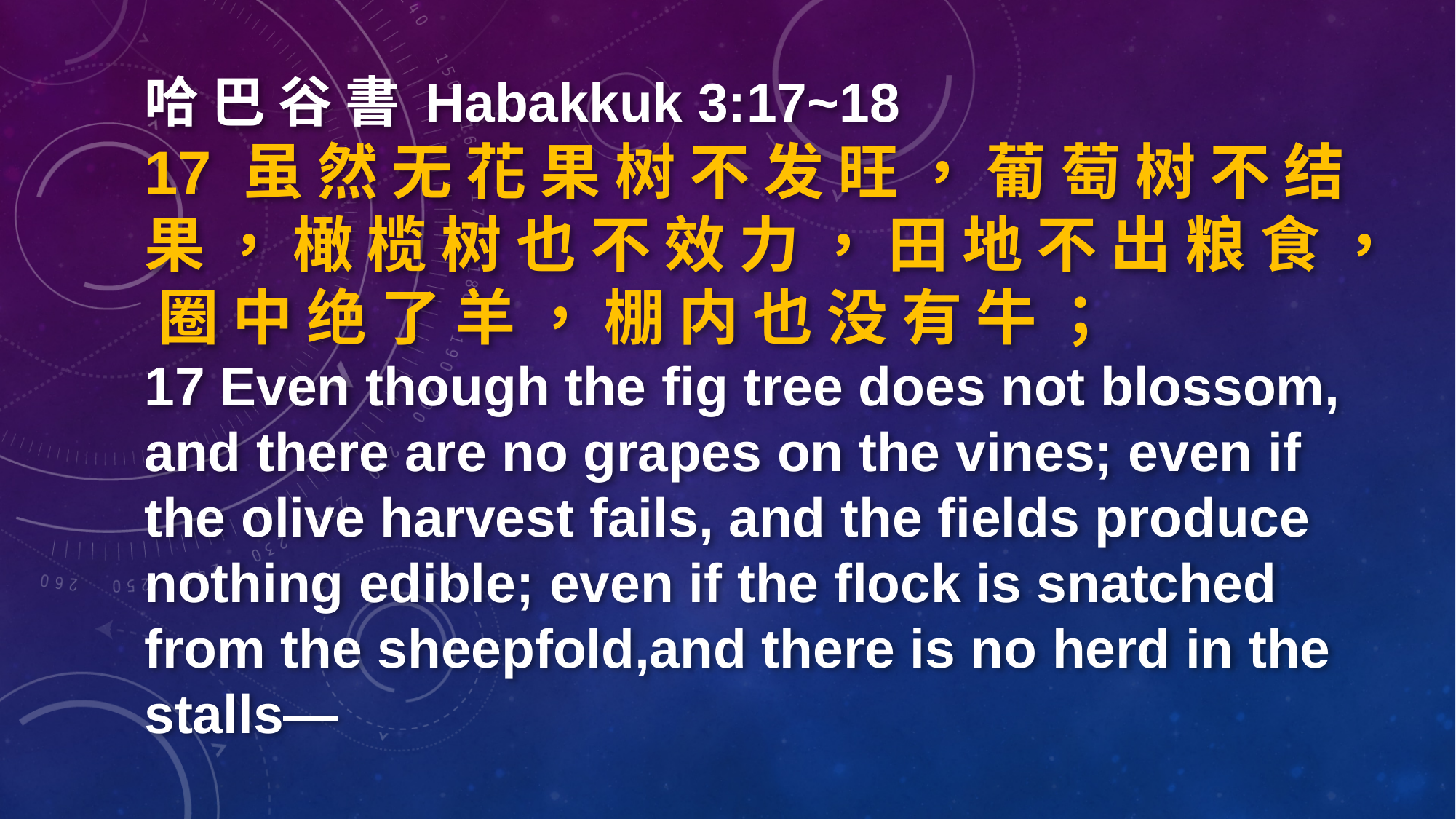

哈 巴 谷 書 Habakkuk 3:17~18
17 虽 然 无 花 果 树 不 发 旺 ， 葡 萄 树 不 结 果 ， 橄 榄 树 也 不 效 力 ， 田 地 不 出 粮 食 ， 圈 中 绝 了 羊 ， 棚 内 也 没 有 牛 ；
17 Even though the fig tree does not blossom, and there are no grapes on the vines; even if the olive harvest fails, and the fields produce nothing edible; even if the flock is snatched from the sheepfold,and there is no herd in the stalls—